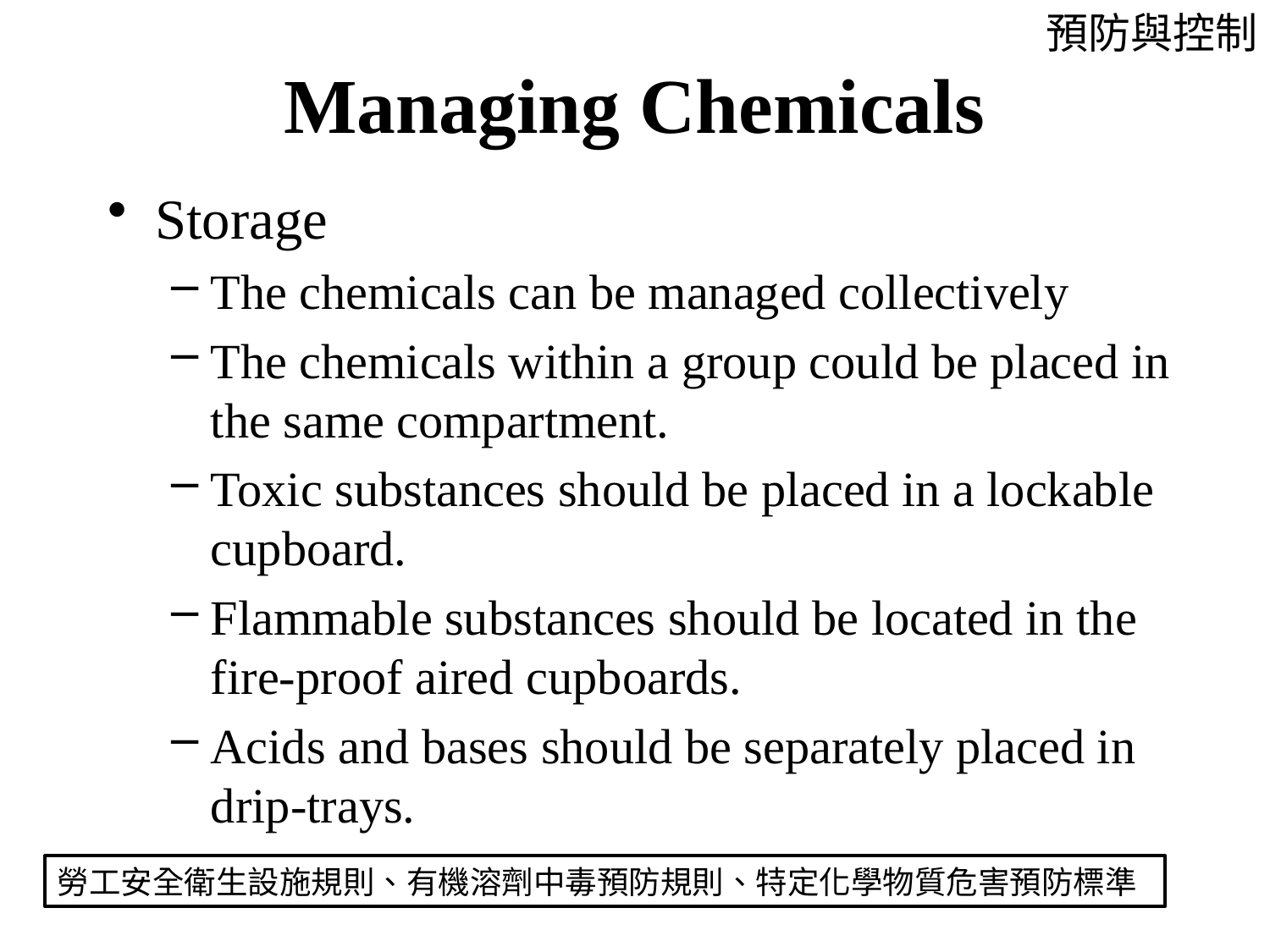

預防與控制
# Managing Chemicals
Storage
The chemicals can be managed collectively
The chemicals within a group could be placed in the same compartment.
Toxic substances should be placed in a lockable cupboard.
Flammable substances should be located in the fire-proof aired cupboards.
Acids and bases should be separately placed in drip-trays.
勞工安全衛生設施規則、有機溶劑中毒預防規則、特定化學物質危害預防標準
45
45